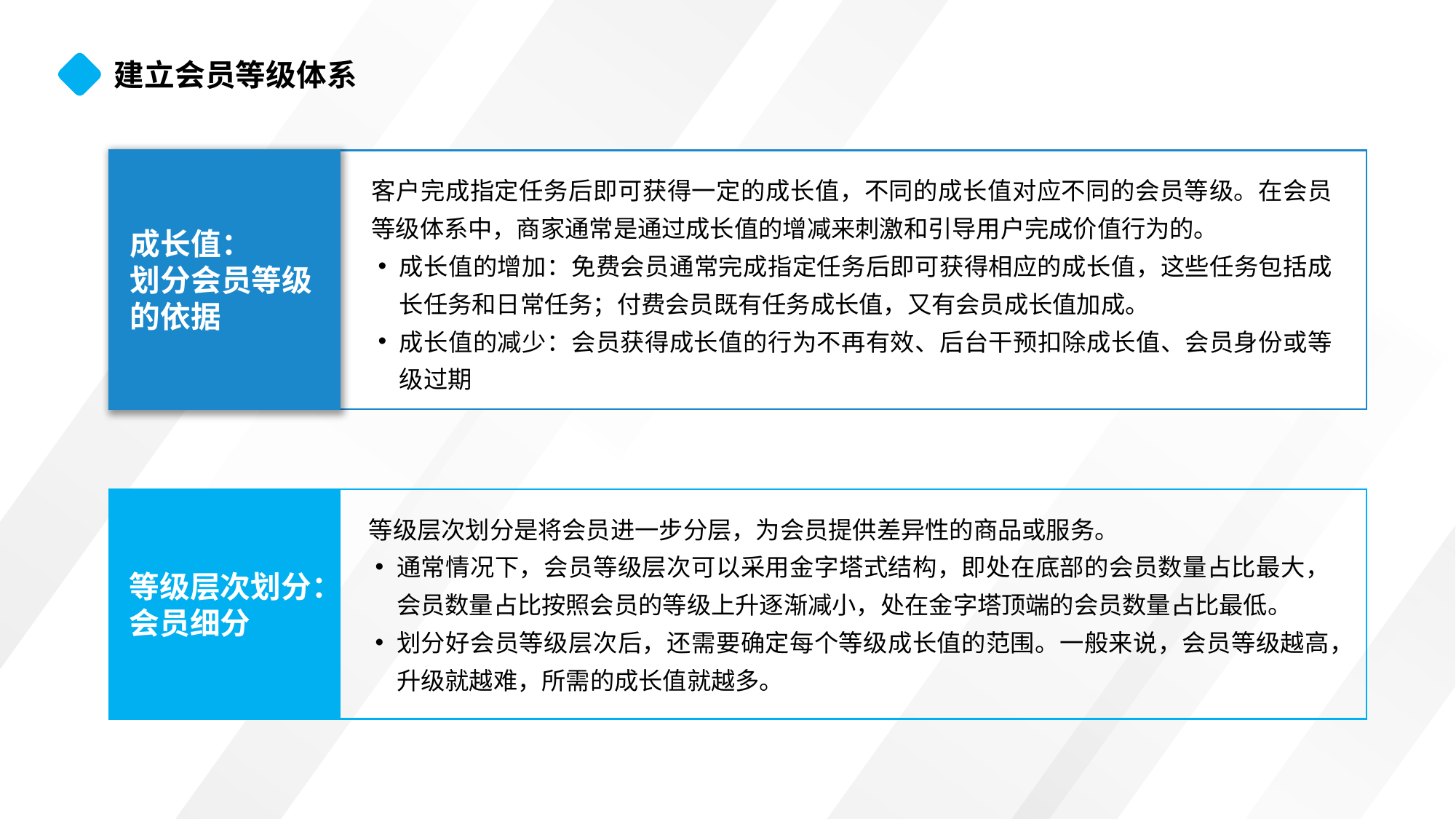

建立会员等级体系

成长值：
划分会员等级
的依据

客户完成指定任务后即可获得一定的成长值，不同的成长值对应不同的会员等级。在会员等级体系中，商家通常是通过成长值的增减来刺激和引导用户完成价值行为的。
成长值的增加：免费会员通常完成指定任务后即可获得相应的成长值，这些任务包括成长任务和日常任务；付费会员既有任务成长值，又有会员成长值加成。
成长值的减少：会员获得成长值的行为不再有效、后台干预扣除成长值、会员身份或等级过期

等级层次划分：会员细分

等级层次划分是将会员进一步分层，为会员提供差异性的商品或服务。
通常情况下，会员等级层次可以采用金字塔式结构，即处在底部的会员数量占比最大，会员数量占比按照会员的等级上升逐渐减小，处在金字塔顶端的会员数量占比最低。
划分好会员等级层次后，还需要确定每个等级成长值的范围。一般来说，会员等级越高，升级就越难，所需的成长值就越多。